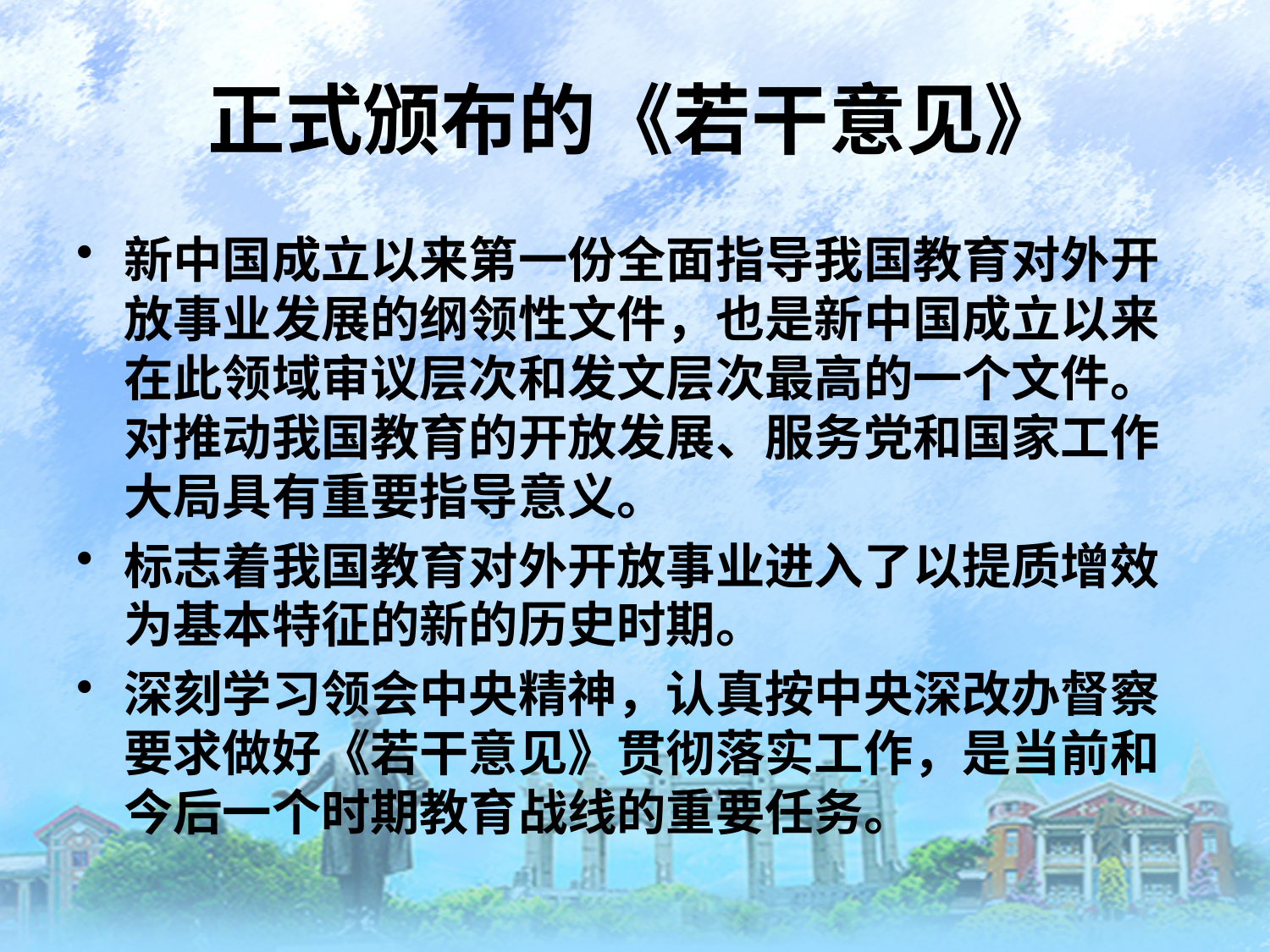

# 正式颁布的《若干意见》
新中国成立以来第一份全面指导我国教育对外开放事业发展的纲领性文件，也是新中国成立以来在此领域审议层次和发文层次最高的一个文件。对推动我国教育的开放发展、服务党和国家工作大局具有重要指导意义。
标志着我国教育对外开放事业进入了以提质增效为基本特征的新的历史时期。
深刻学习领会中央精神，认真按中央深改办督察要求做好《若干意见》贯彻落实工作，是当前和今后一个时期教育战线的重要任务。